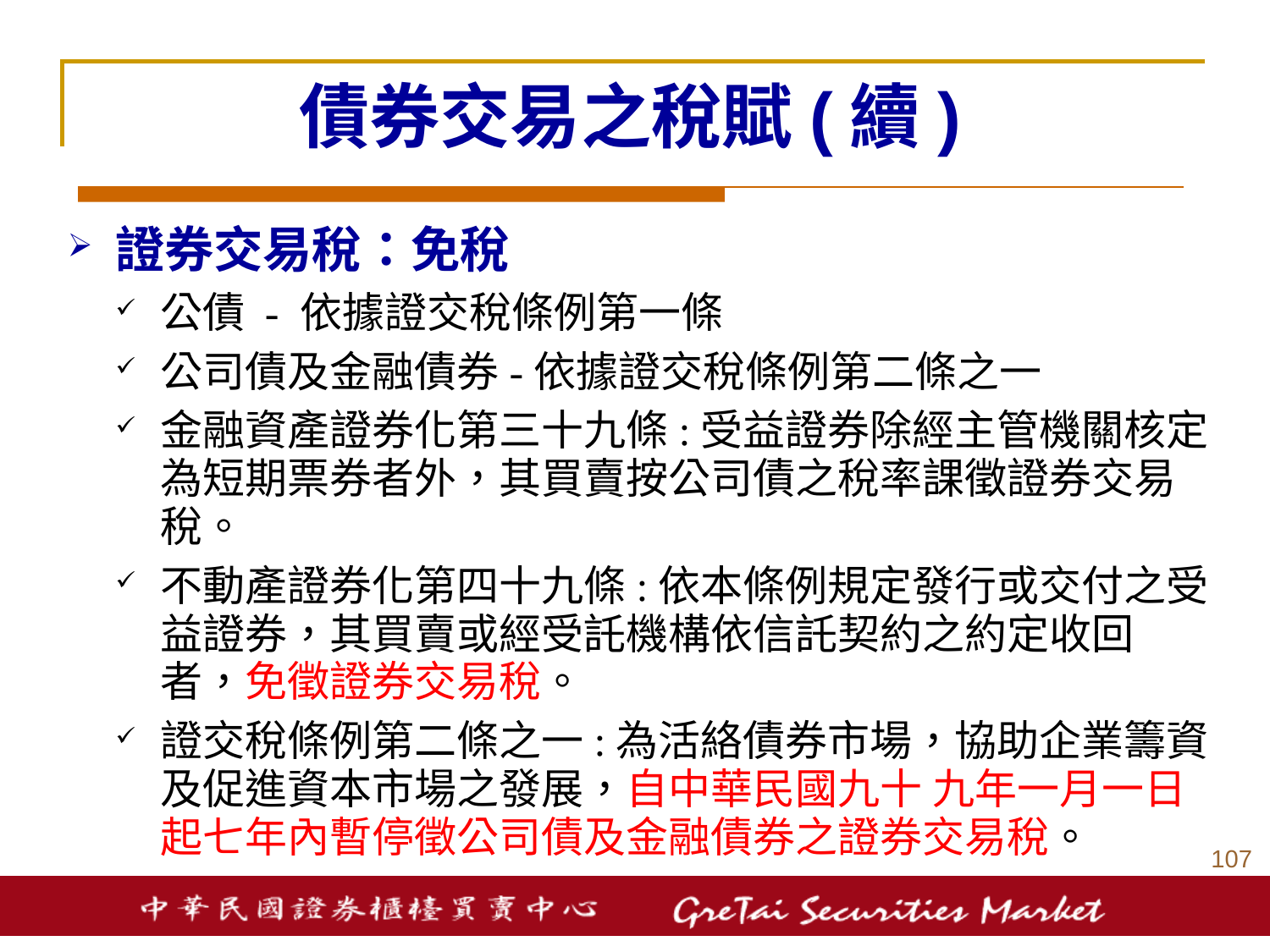

# 債券交易之稅賦(續)

證券交易稅：免稅
公債 - 依據證交稅條例第一條
公司債及金融債券-依據證交稅條例第二條之一
金融資產證券化第三十九條:受益證券除經主管機關核定為短期票券者外，其買賣按公司債之稅率課徵證券交易稅。
不動產證券化第四十九條:依本條例規定發行或交付之受益證券，其買賣或經受託機構依信託契約之約定收回者，免徵證券交易稅。
證交稅條例第二條之一:為活絡債券市場，協助企業籌資及促進資本市場之發展，自中華民國九十 九年一月一日起七年內暫停徵公司債及金融債券之證券交易稅。
107